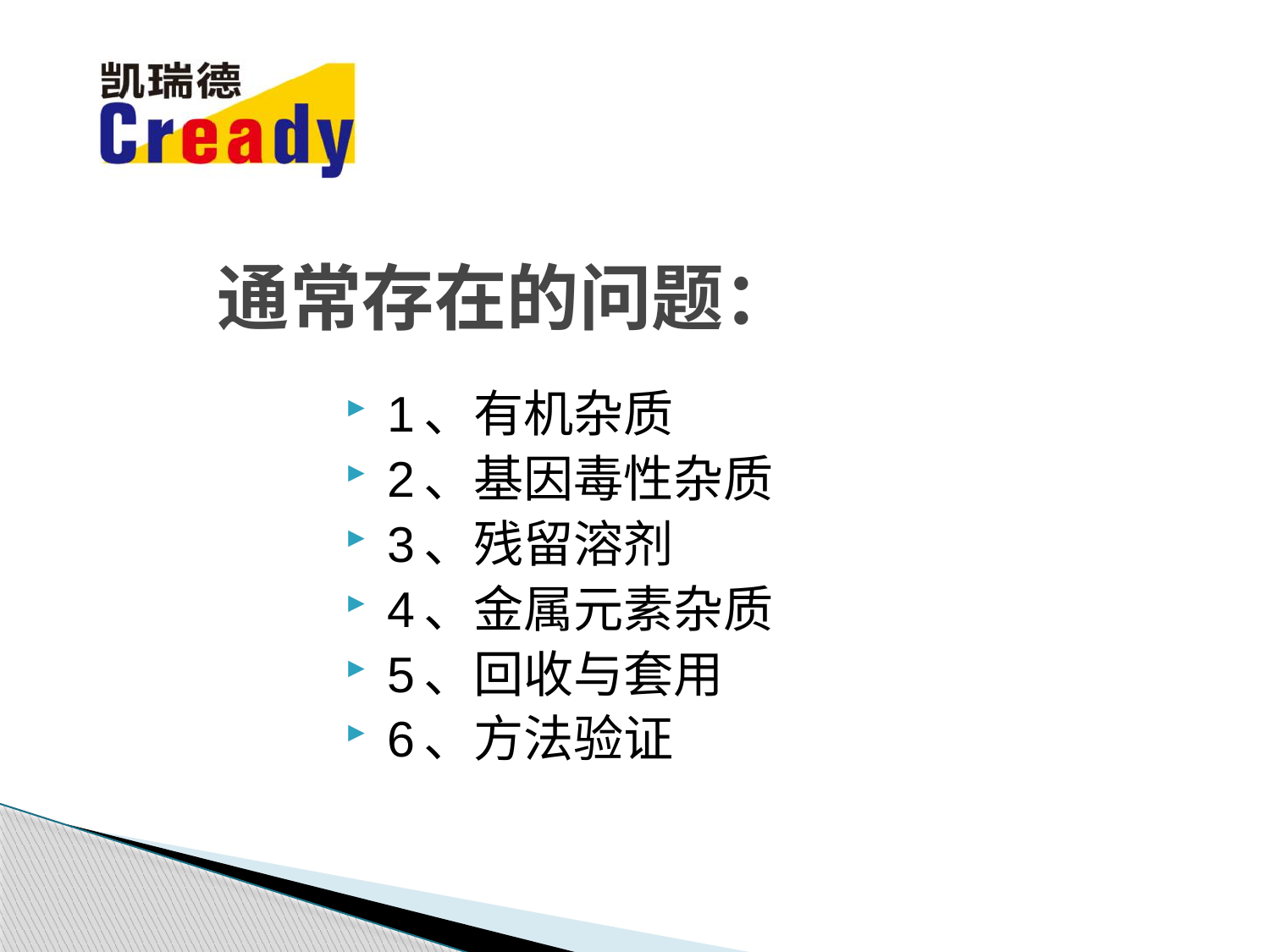

# 通常存在的问题：
1、有机杂质
2、基因毒性杂质
3、残留溶剂
4、金属元素杂质
5、回收与套用
6、方法验证